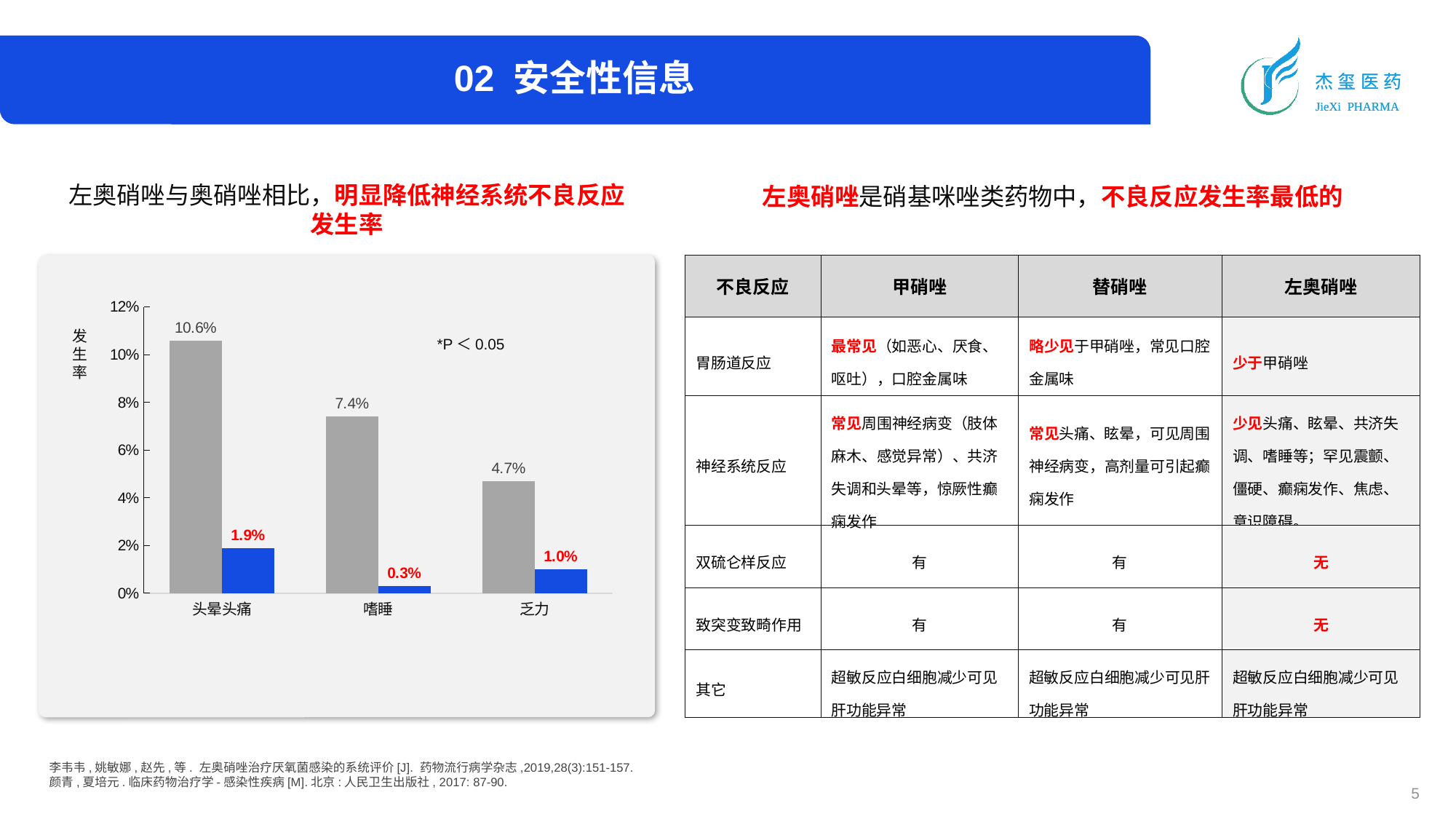

02 安全性信息
左奥硝唑与奥硝唑相比，明显降低神经系统不良反应发生率
左奥硝唑是硝基咪唑类药物中，不良反应发生率最低的

### Chart

| Category | 奥硝唑 | 左奥硝唑 |
|---|---|---|
| 头晕头痛 | 0.106 | 0.019 |
| 嗜睡 | 0.074 | 0.003 |
| 乏力 | 0.047 | 0.01 |
发生率
*P＜0.05
| 不良反应 | 甲硝唑 | 替硝唑 | 左奥硝唑 |
| --- | --- | --- | --- |
| 胃肠道反应 | 最常见（如恶心、厌食、呕吐），口腔金属味 | 略少见于甲硝唑，常见口腔金属味 | 少于甲硝唑 |
| 神经系统反应 | 常见周围神经病变（肢体麻木、感觉异常）、共济失调和头晕等，惊厥性癫痫发作 | 常见头痛、眩晕，可见周围神经病变，高剂量可引起癫痫发作 | 少见头痛、眩晕、共济失调、嗜睡等；罕见震颤、僵硬、癫痫发作、焦虑、意识障碍。 |
| 双硫仑样反应 | 有 | 有 | 无 |
| 致突变致畸作用 | 有 | 有 | 无 |
| 其它 | 超敏反应白细胞减少可见肝功能异常 | 超敏反应白细胞减少可见肝功能异常 | 超敏反应白细胞减少可见肝功能异常 |
李韦韦,姚敏娜,赵先,等. 左奥硝唑治疗厌氧菌感染的系统评价[J]. 药物流行病学杂志,2019,28(3):151-157.
颜青,夏培元.临床药物治疗学-感染性疾病[M].北京:人民卫生出版社, 2017: 87-90.
5